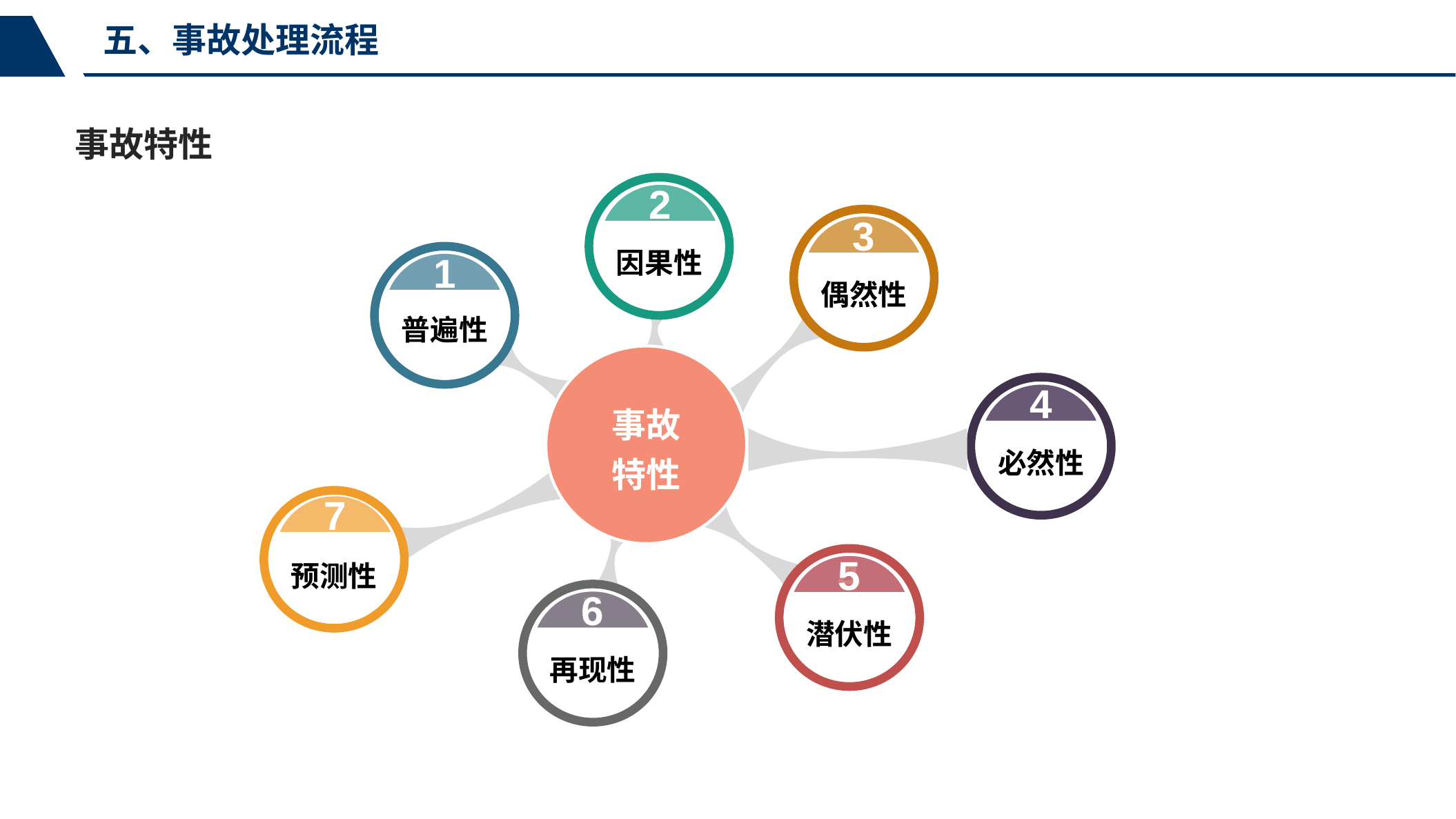

五、事故处理流程

事故特性
因果性
2
偶然性
3
普遍性
1

事故
特性

必然性
4
4

预测性

7

潜伏性
4
5
再现性
5
5
6